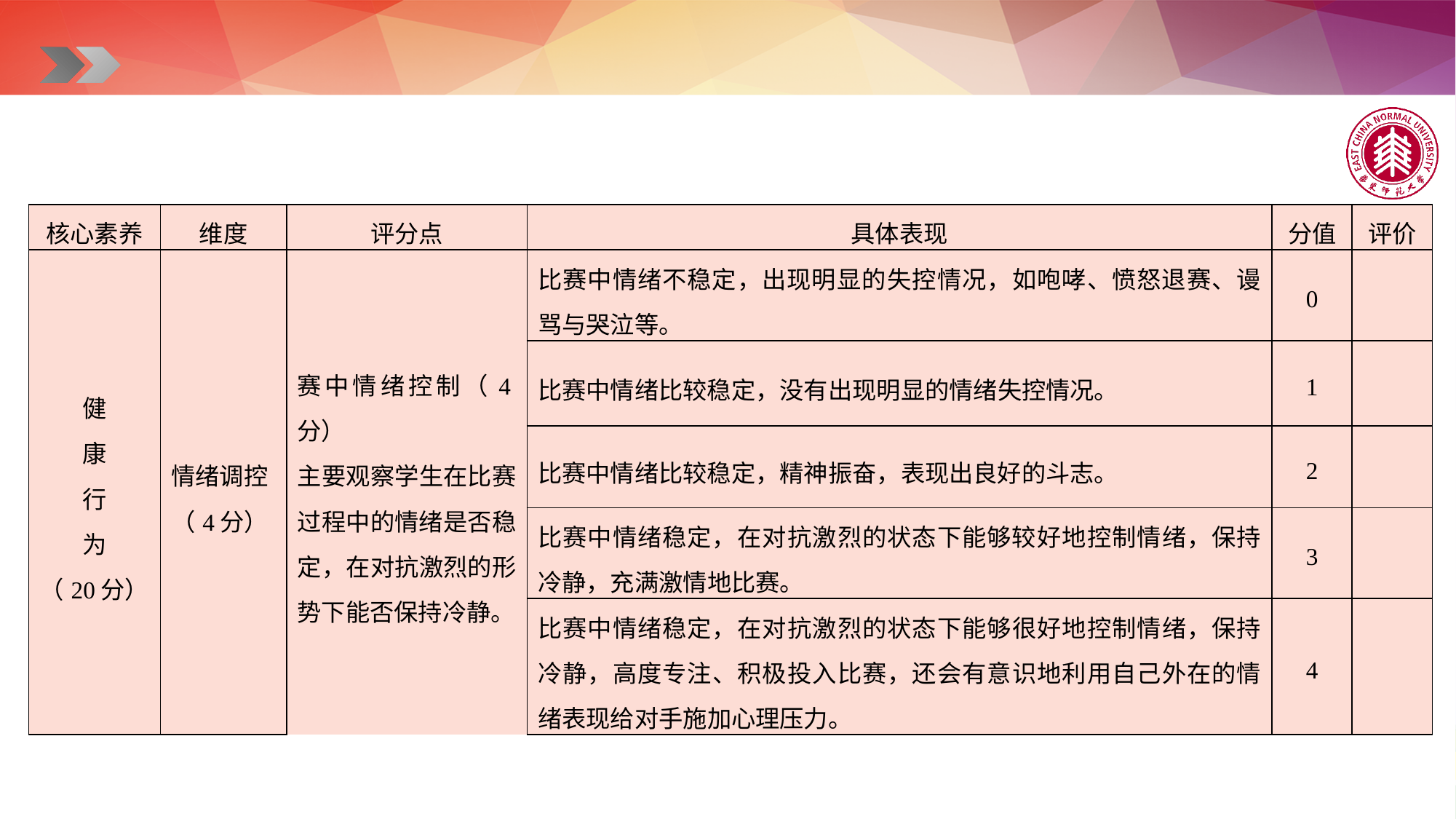

| 核心素养 | 维度 | 评分点 | 具体表现 | 分值 | 评价 |
| --- | --- | --- | --- | --- | --- |
| 健 康 行 为 （20分） | 情绪调控 （4分） | 赛中情绪控制（4分） 主要观察学生在比赛过程中的情绪是否稳定，在对抗激烈的形势下能否保持冷静。 | 比赛中情绪不稳定，出现明显的失控情况，如咆哮、愤怒退赛、谩骂与哭泣等。 | 0 |  |
|  |  |  | 比赛中情绪比较稳定，没有出现明显的情绪失控情况。 | 1 |  |
|  |  |  | 比赛中情绪比较稳定，精神振奋，表现出良好的斗志。 | 2 |  |
|  |  |  | 比赛中情绪稳定，在对抗激烈的状态下能够较好地控制情绪，保持冷静，充满激情地比赛。 | 3 |  |
|  |  |  | 比赛中情绪稳定，在对抗激烈的状态下能够很好地控制情绪，保持冷静，高度专注、积极投入比赛，还会有意识地利用自己外在的情绪表现给对手施加心理压力。 | 4 |  |